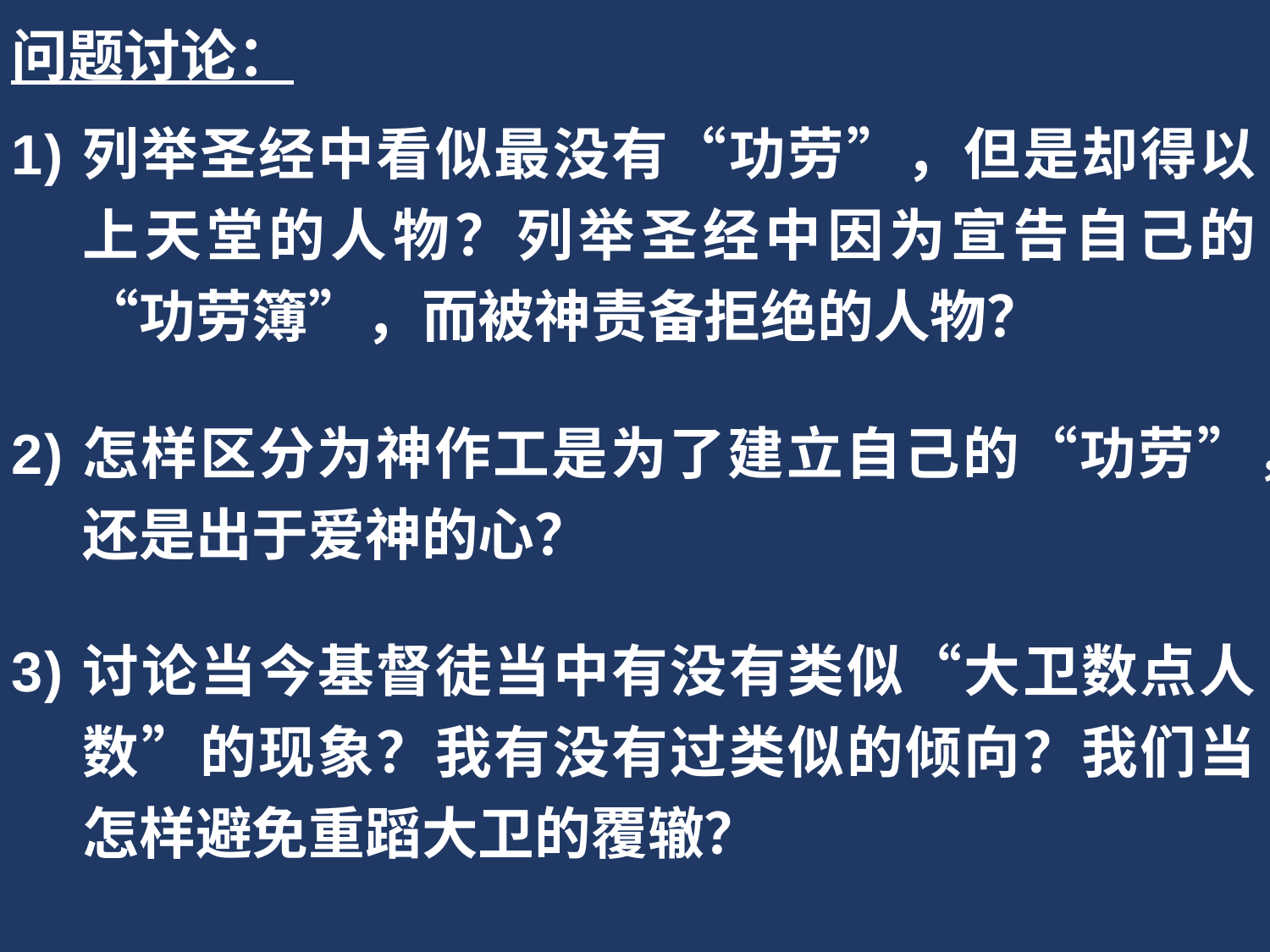

问题讨论：
列举圣经中看似最没有“功劳”，但是却得以上天堂的人物？列举圣经中因为宣告自己的“功劳簿”，而被神责备拒绝的人物？

怎样区分为神作工是为了建立自己的“功劳”，还是出于爱神的心？

讨论当今基督徒当中有没有类似“大卫数点人数”的现象？我有没有过类似的倾向？我们当怎样避免重蹈大卫的覆辙？